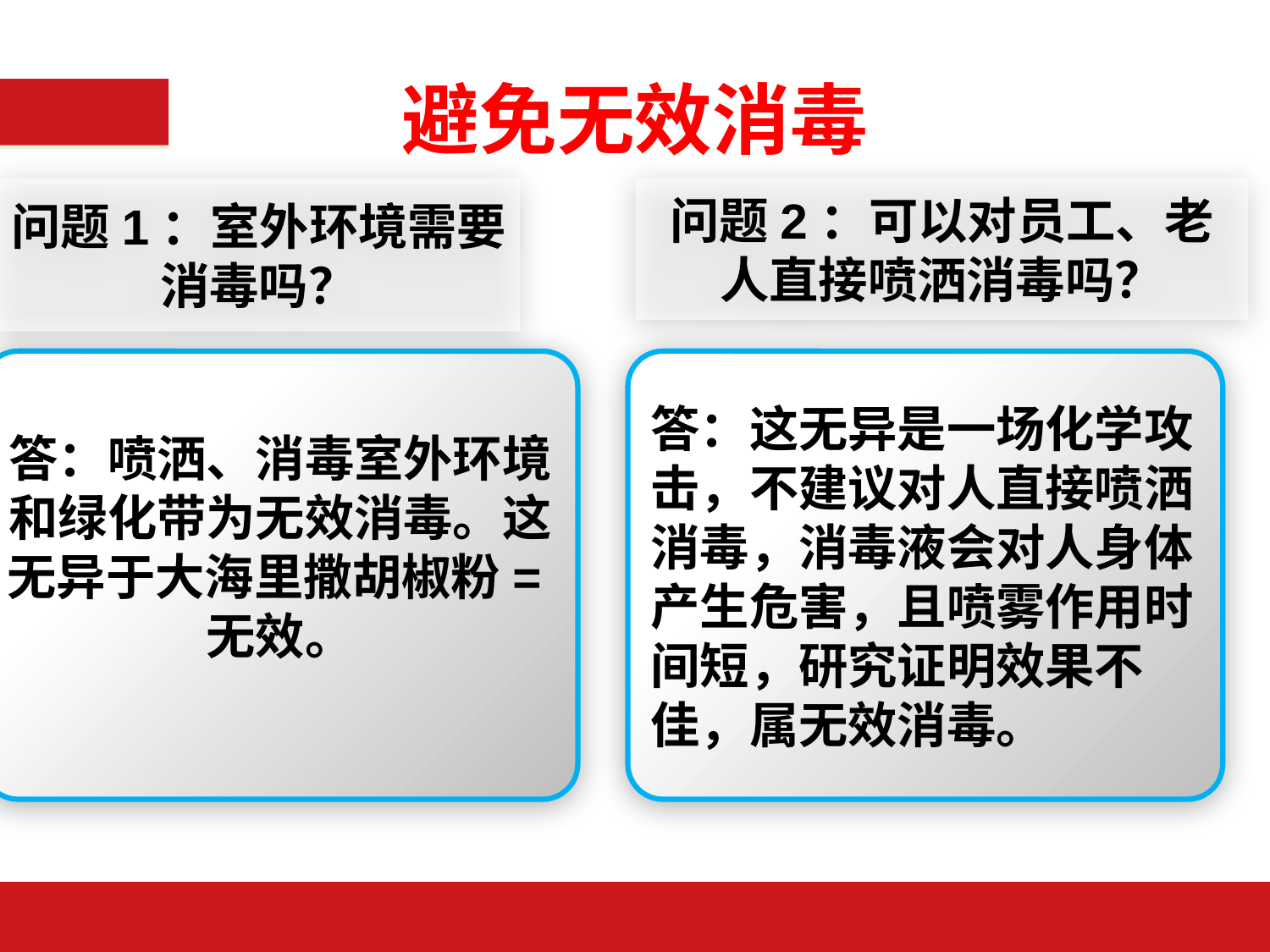

# 避免无效消毒
问题1：室外环境需要消毒吗？
问题2：可以对员工、老人直接喷洒消毒吗？
答：喷洒、消毒室外环境和绿化带为无效消毒。这无异于大海里撒胡椒粉=无效。

答：这无异是一场化学攻击，不建议对人直接喷洒消毒，消毒液会对人身体产生危害，且喷雾作用时间短，研究证明效果不佳，属无效消毒。